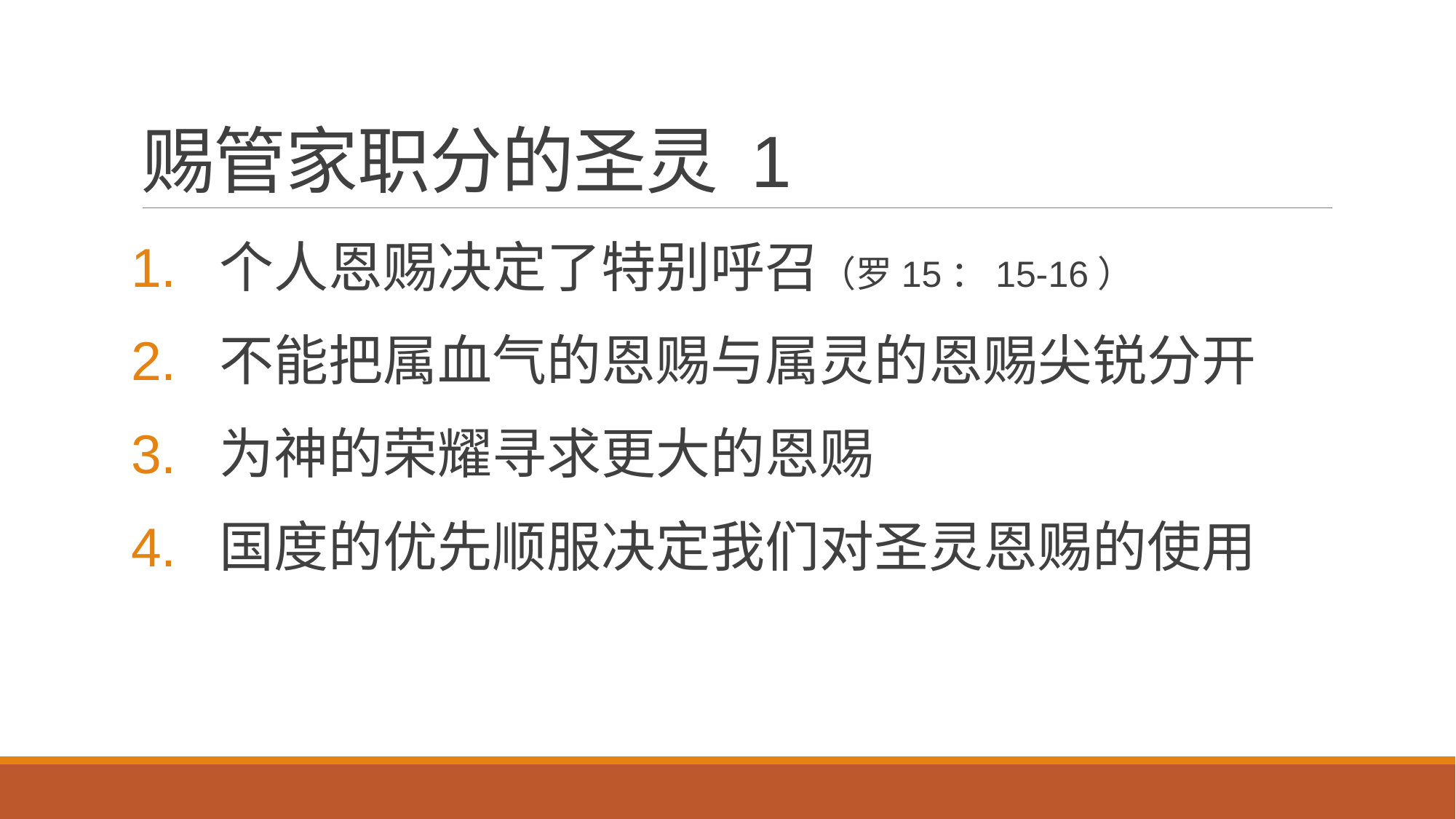

# 赐管家职分的圣灵 1
个人恩赐决定了特别呼召（罗15：15-16）
不能把属血气的恩赐与属灵的恩赐尖锐分开
为神的荣耀寻求更大的恩赐
国度的优先顺服决定我们对圣灵恩赐的使用